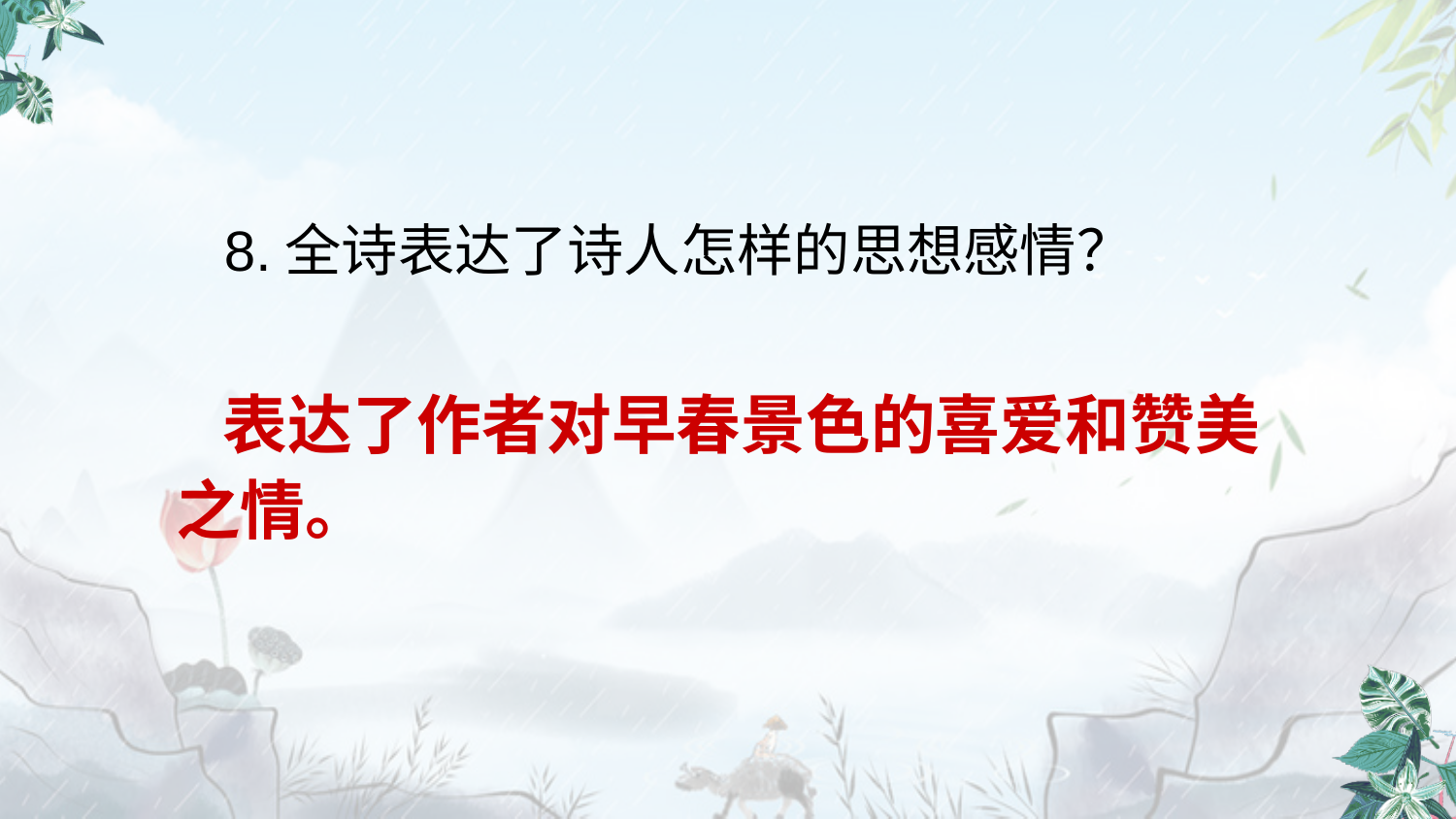

8.全诗表达了诗人怎样的思想感情？
 表达了作者对早春景色的喜爱和赞美之情。